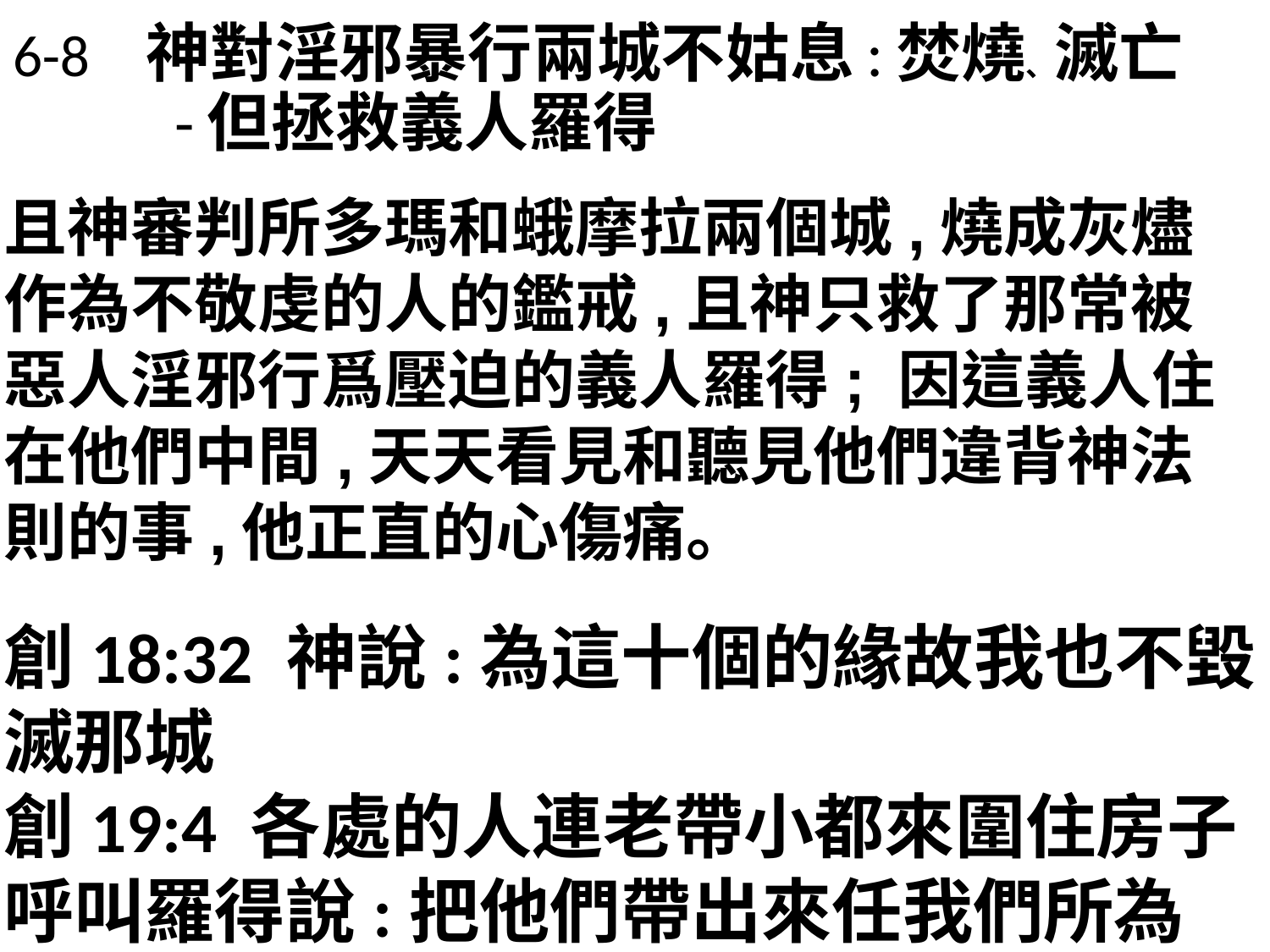

# 6-8   神對淫邪暴行兩城不姑息:焚燒、滅亡        	   -但拯救義人羅得
且神審判所多瑪和蛾摩拉兩個城,燒成灰燼作為不敬虔的人的鑑戒,且神只救了那常被惡人淫邪行爲壓迫的義人羅得; 因這義人住在他們中間,天天看見和聽見他們違背神法則的事,他正直的心傷痛。
創18:32 神說:為這十個的緣故我也不毀滅那城
創19:4 各處的人連老帶小都來圍住房子呼叫羅得說:把他們帶出來任我們所為